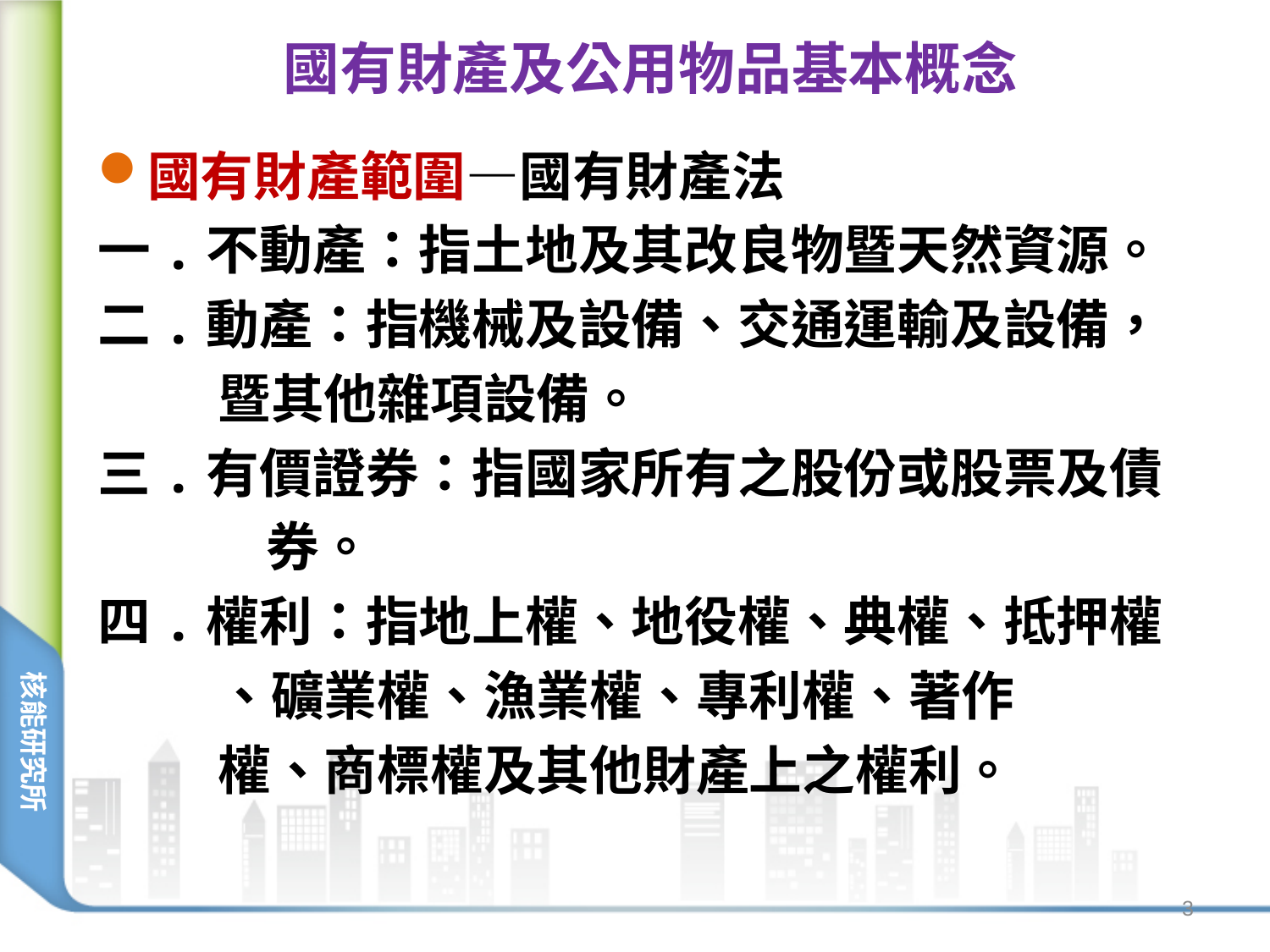

# 國有財產及公用物品基本概念
國有財產範圍—國有財產法
一.不動產：指土地及其改良物暨天然資源。
二.動產：指機械及設備、交通運輸及設備，
         暨其他雜項設備。
三.有價證券：指國家所有之股份或股票及債
             券。
四.權利：指地上權、地役權、典權、抵押權
         、礦業權、漁業權、專利權、著作
         權、商標權及其他財產上之權利。

3